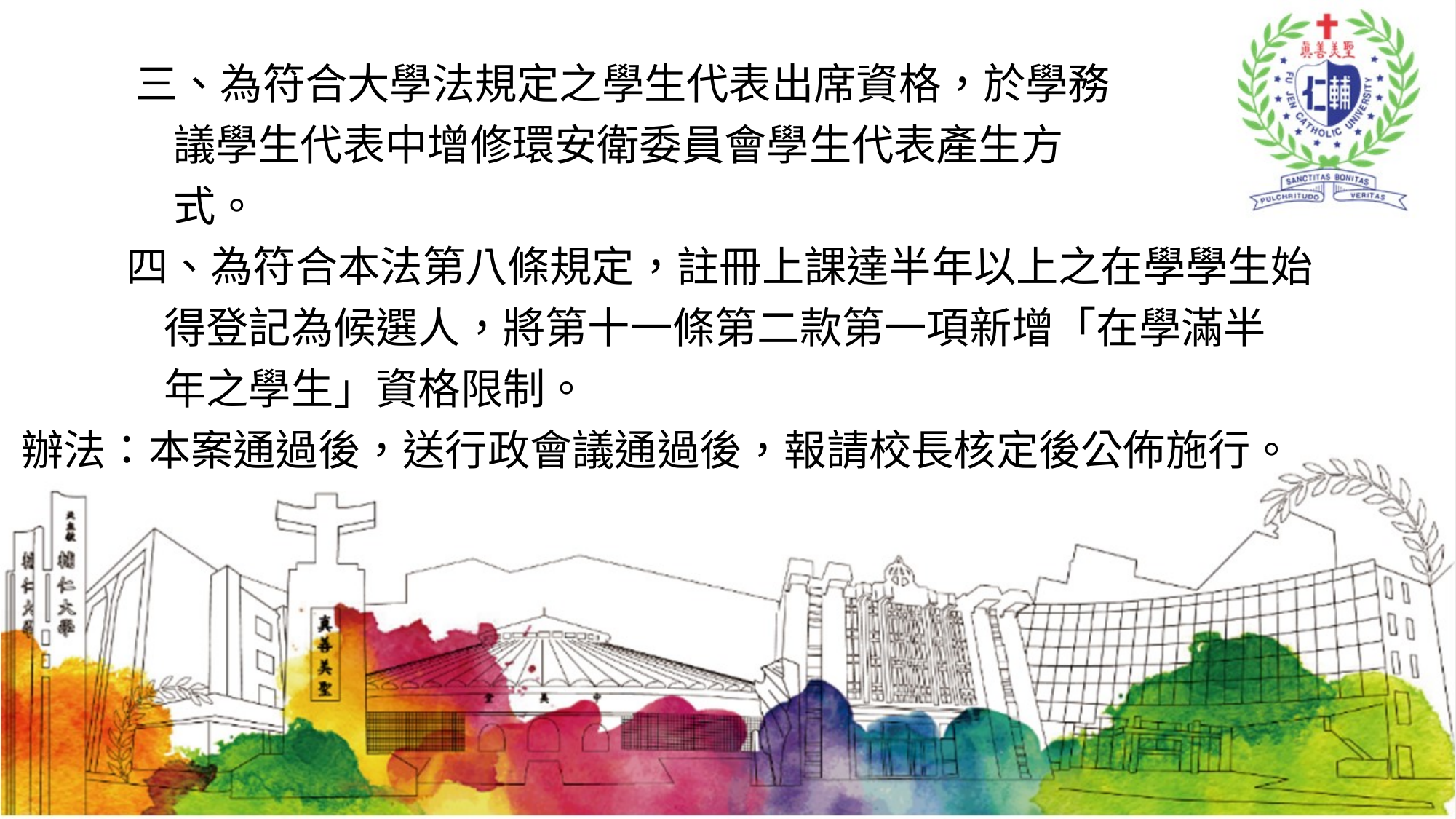

三、為符合大學法規定之學生代表出席資格，於學務
               議學生代表中增修環安衛委員會學生代表產生方
               式。
          四、為符合本法第八條規定，註冊上課達半年以上之在學學生始
              得登記為候選人，將第十一條第二款第一項新增「在學滿半
              年之學生」資格限制。
辦法：本案通過後，送行政會議通過後，報請校長核定後公佈施行。